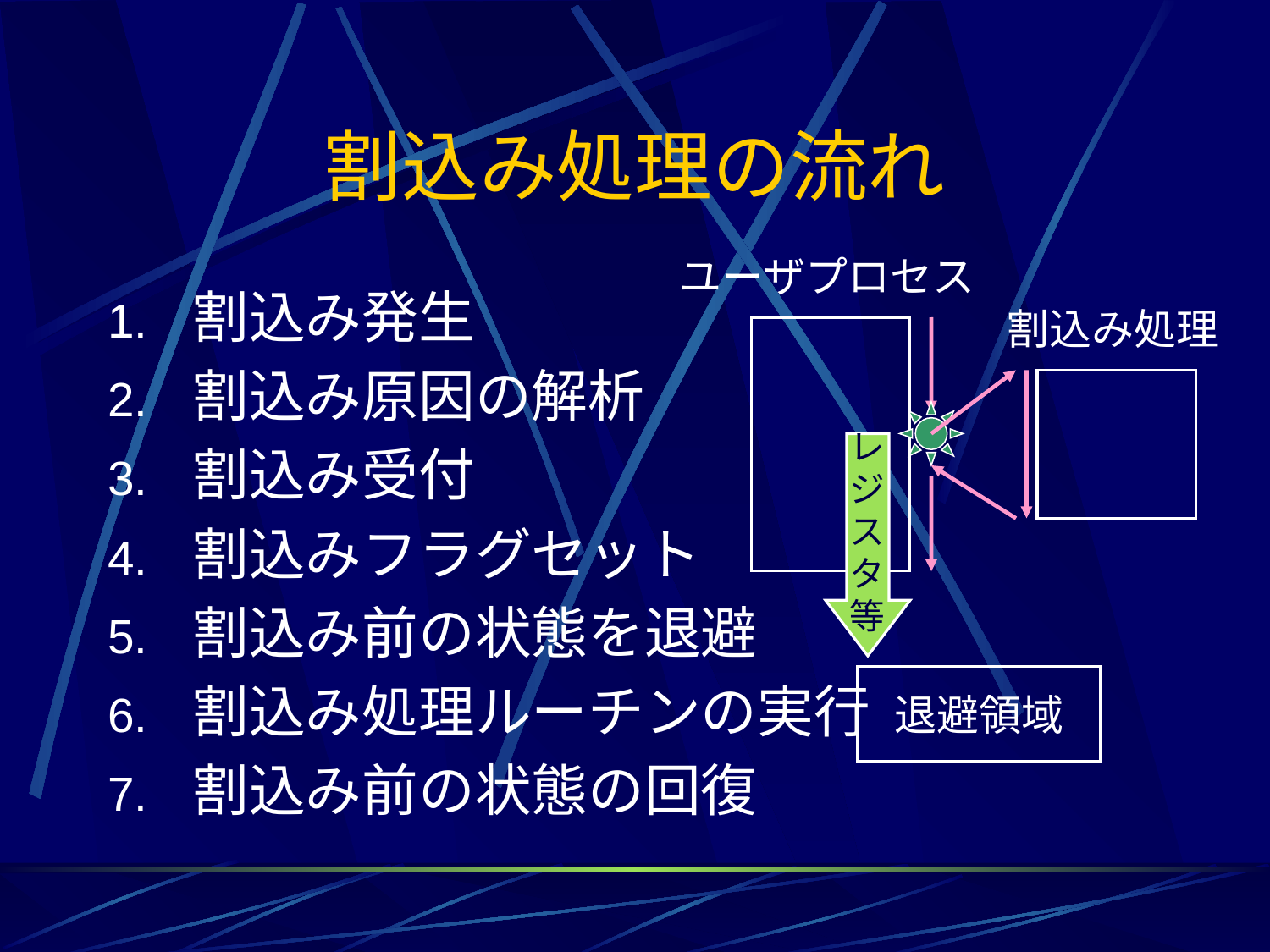

# 割込み処理の流れ
ユーザプロセス
割込み発生
割込み原因の解析
割込み受付
割込みフラグセット
割込み前の状態を退避
割込み処理ルーチンの実行
割込み前の状態の回復
割込み処理

レ
ジ
ス
タ
等
退避領域